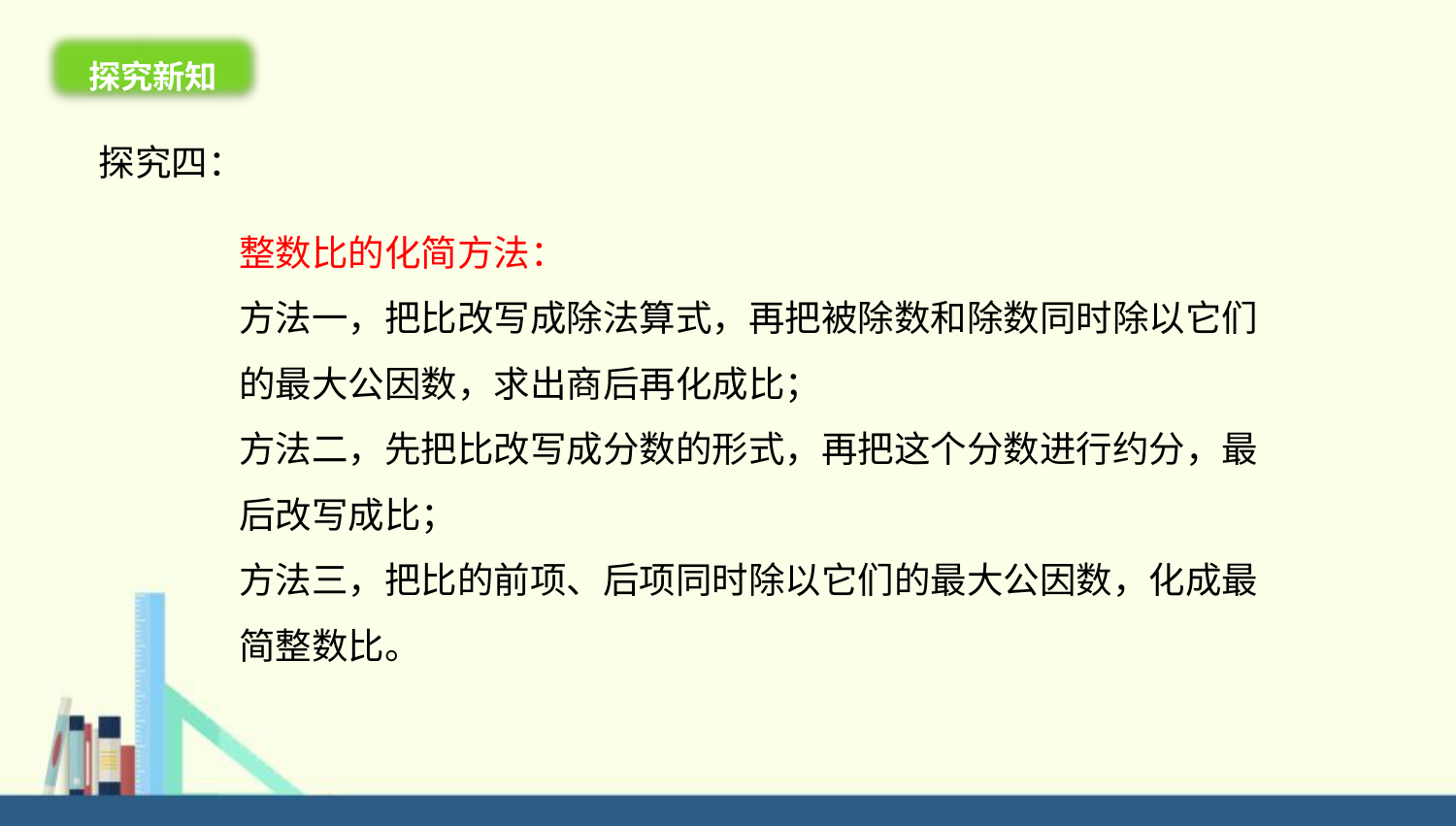

探究新知
探究四：
整数比的化简方法：
方法一，把比改写成除法算式，再把被除数和除数同时除以它们的最大公因数，求出商后再化成比；
方法二，先把比改写成分数的形式，再把这个分数进行约分，最后改写成比；
方法三，把比的前项、后项同时除以它们的最大公因数，化成最简整数比。